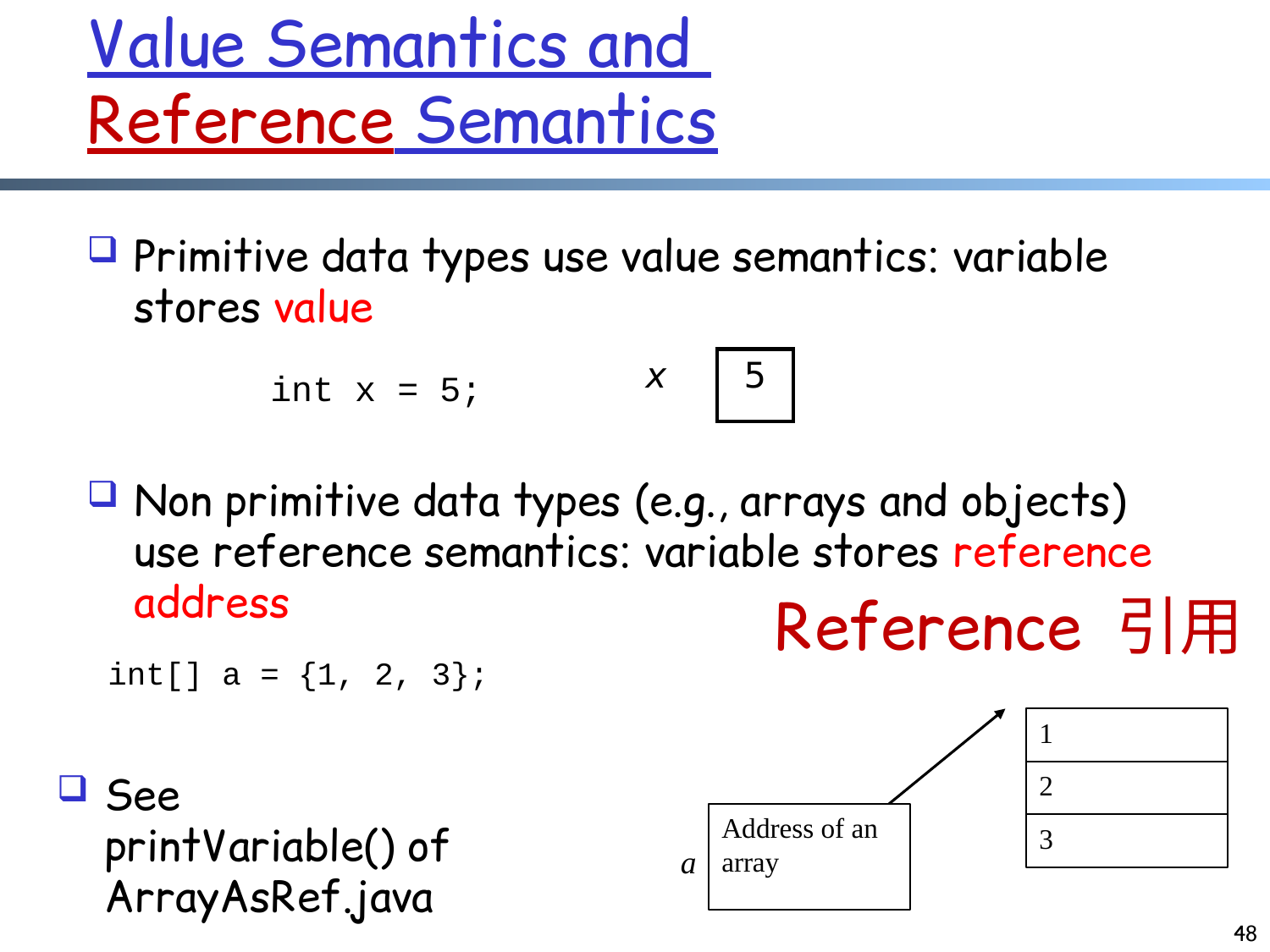

# Value Semantics and Reference Semantics
Primitive data types use value semantics: variable stores value

Non primitive data types (e.g., arrays and objects) use reference semantics: variable stores reference address
| x | 5 |
| --- | --- |
int x = 5;
Reference 引用
int[] a = {1, 2, 3};

1
See
printVariable() of
ArrayAsRef.java
2
Address of an array
3
a
48